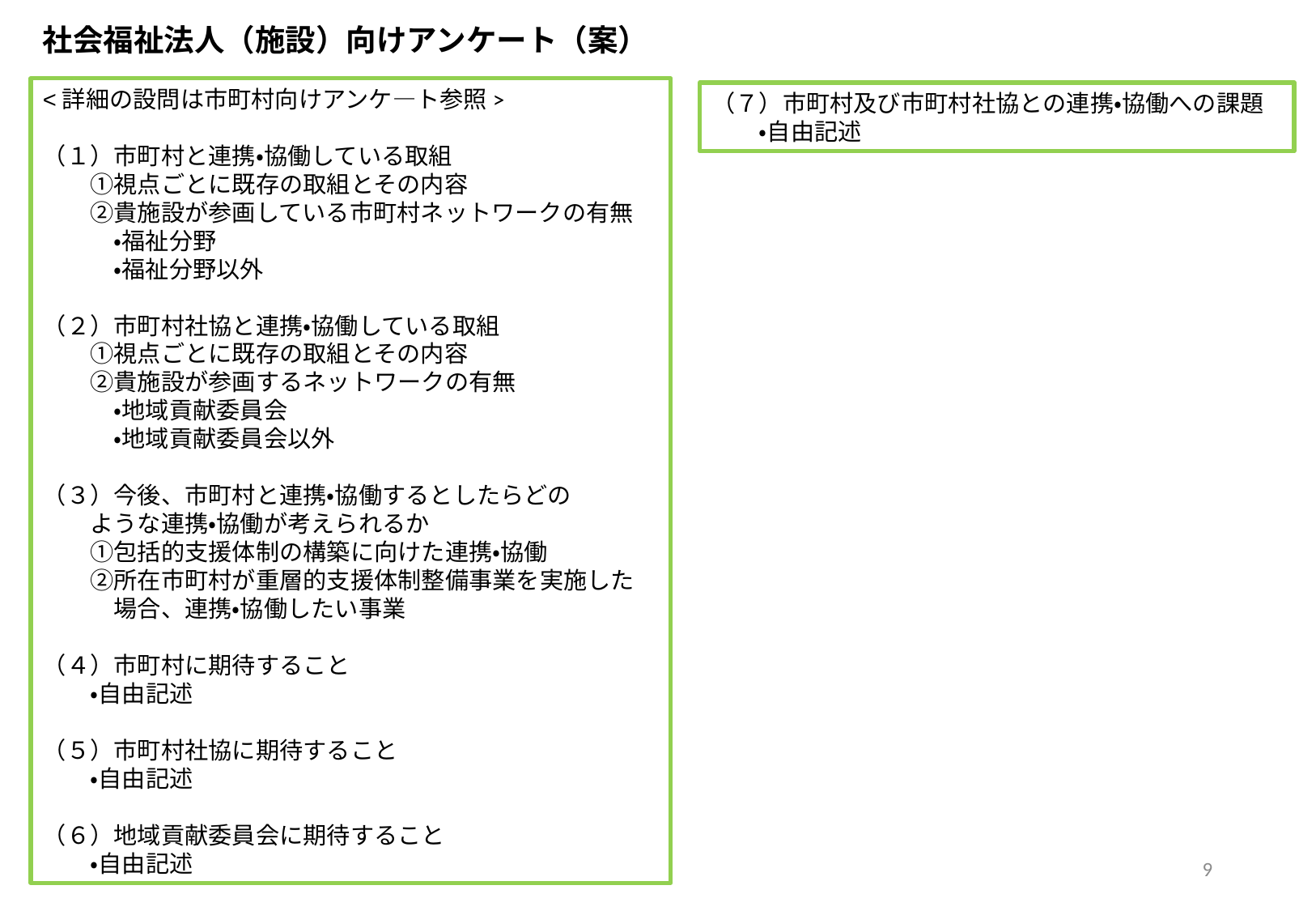

社会福祉法人（施設）向けアンケート（案）
<詳細の設問は市町村向けアンケ―ト参照>

（１）市町村と連携・協働している取組
　　①視点ごとに既存の取組とその内容
　　②貴施設が参画している市町村ネットワークの有無
　　　・福祉分野
　　　・福祉分野以外

（２）市町村社協と連携・協働している取組
　　①視点ごとに既存の取組とその内容
　　②貴施設が参画するネットワークの有無
　　　・地域貢献委員会
　　　・地域貢献委員会以外

（３）今後、市町村と連携・協働するとしたらどの
　　ような連携・協働が考えられるか
　　①包括的支援体制の構築に向けた連携・協働
　　②所在市町村が重層的支援体制整備事業を実施した
　　　場合、連携・協働したい事業

（４）市町村に期待すること
　　・自由記述

（５）市町村社協に期待すること
　　・自由記述

（６）地域貢献委員会に期待すること
　　・自由記述
（７）市町村及び市町村社協との連携・協働への課題
　　・自由記述
9